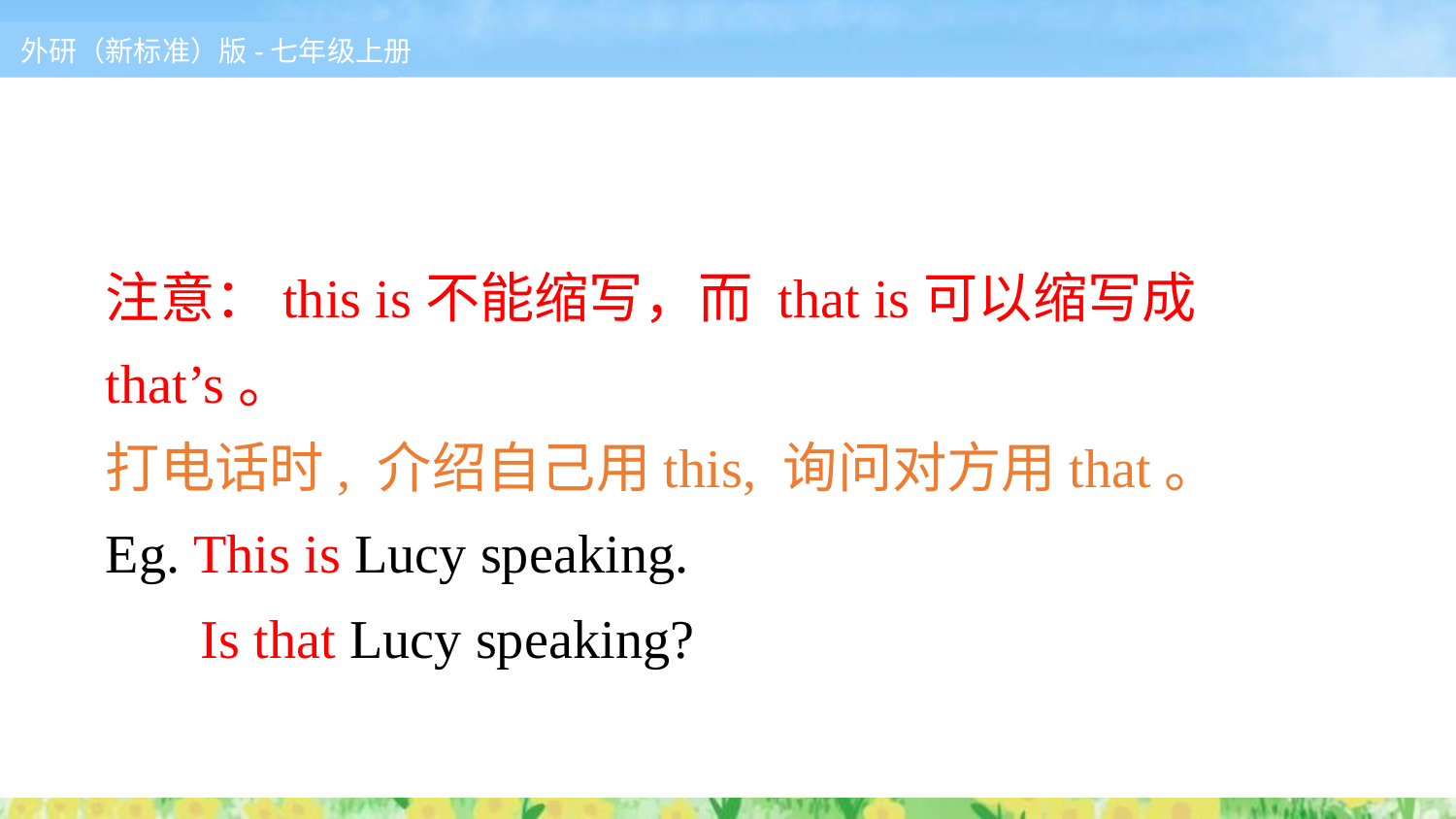

注意：this is不能缩写，而 that is可以缩写成that’s。
打电话时, 介绍自己用this, 询问对方用that。
Eg. This is Lucy speaking.
       Is that Lucy speaking?